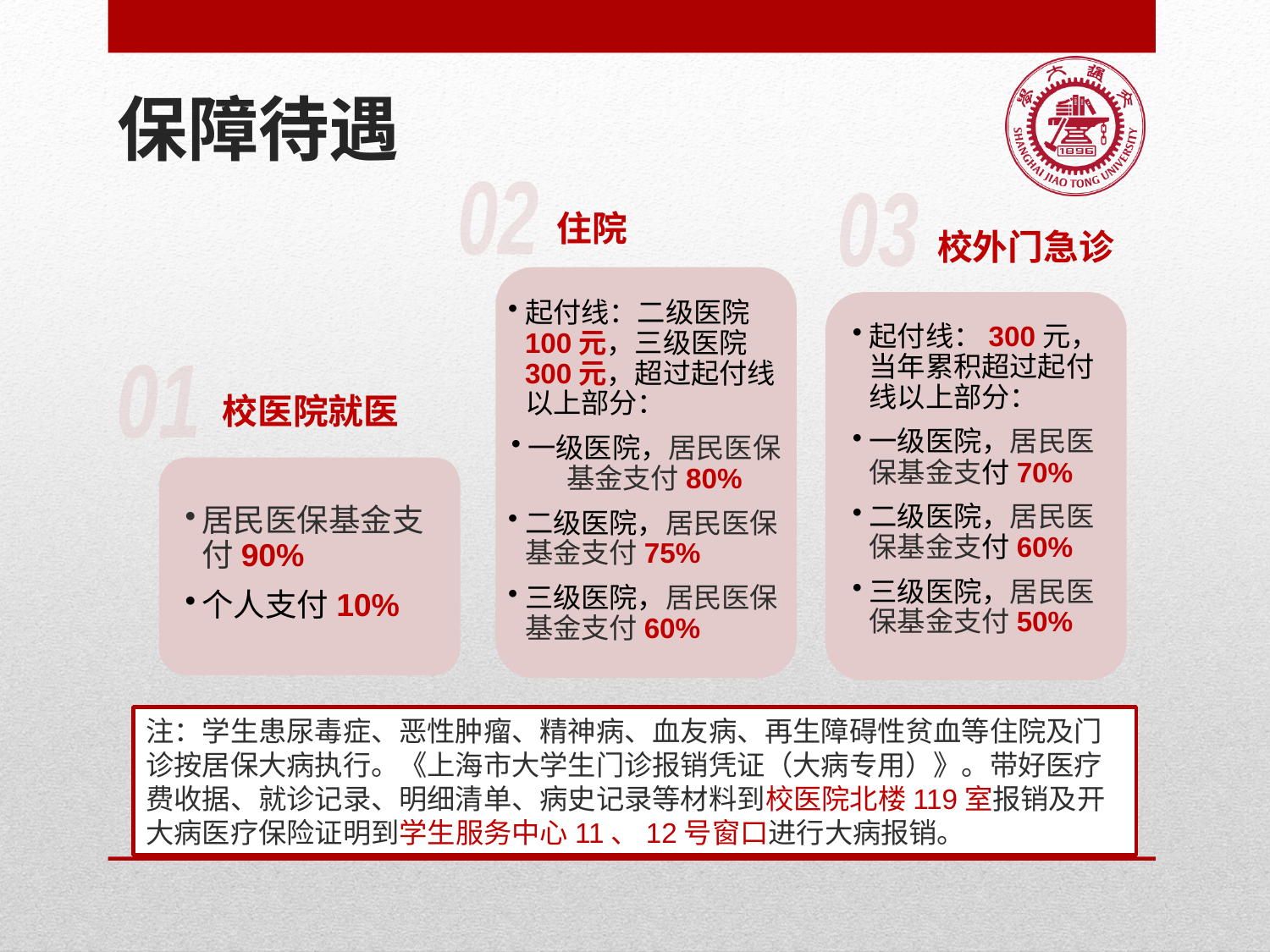

# 保障待遇
02
03
住院
校外门急诊

起付线：二级医院100元，三级医院300元，超过起付线以上部分：
一级医院，居民医保基金支付80%
二级医院，居民医保基金支付75%
三级医院，居民医保基金支付60%

起付线：300元，当年累积超过起付线以上部分：
一级医院，居民医保基金支付70%
二级医院，居民医保基金支付60%
三级医院，居民医保基金支付50%
01
校医院就医

居民医保基金支付90%
个人支付10%
注：学生患尿毒症、恶性肿瘤、精神病、血友病、再生障碍性贫血等住院及门诊按居保大病执行。《上海市大学生门诊报销凭证（大病专用）》。带好医疗费收据、就诊记录、明细清单、病史记录等材料到校医院北楼119室报销及开大病医疗保险证明到学生服务中心11、12号窗口进行大病报销。